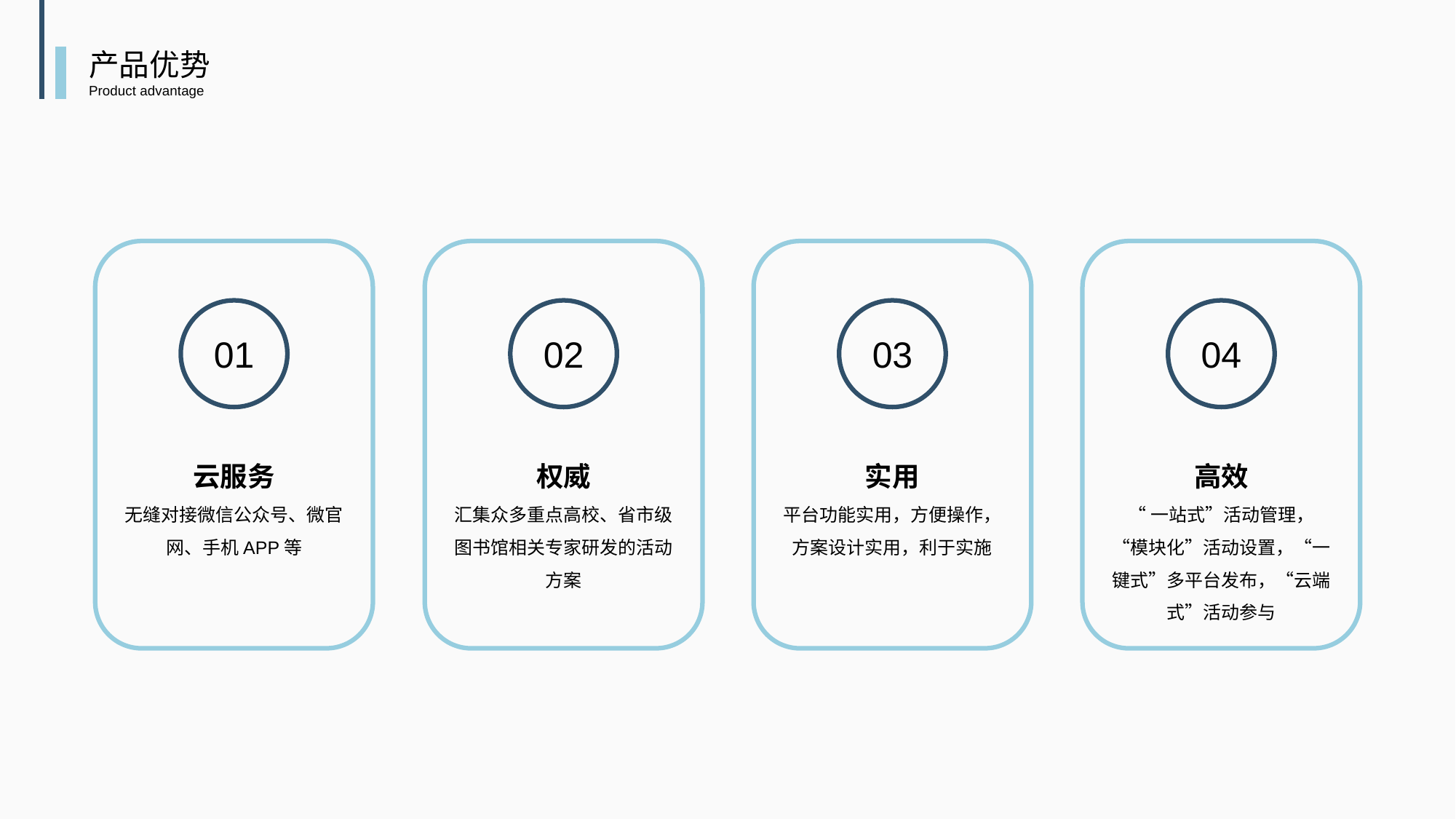

产品优势
Product advantage

01
云服务
无缝对接微信公众号、微官网、手机APP等

02
权威
汇集众多重点高校、省市级图书馆相关专家研发的活动方案

03
实用
平台功能实用，方便操作，方案设计实用，利于实施

04
高效
“一站式”活动管理，“模块化”活动设置，“一键式”多平台发布，“云端式”活动参与